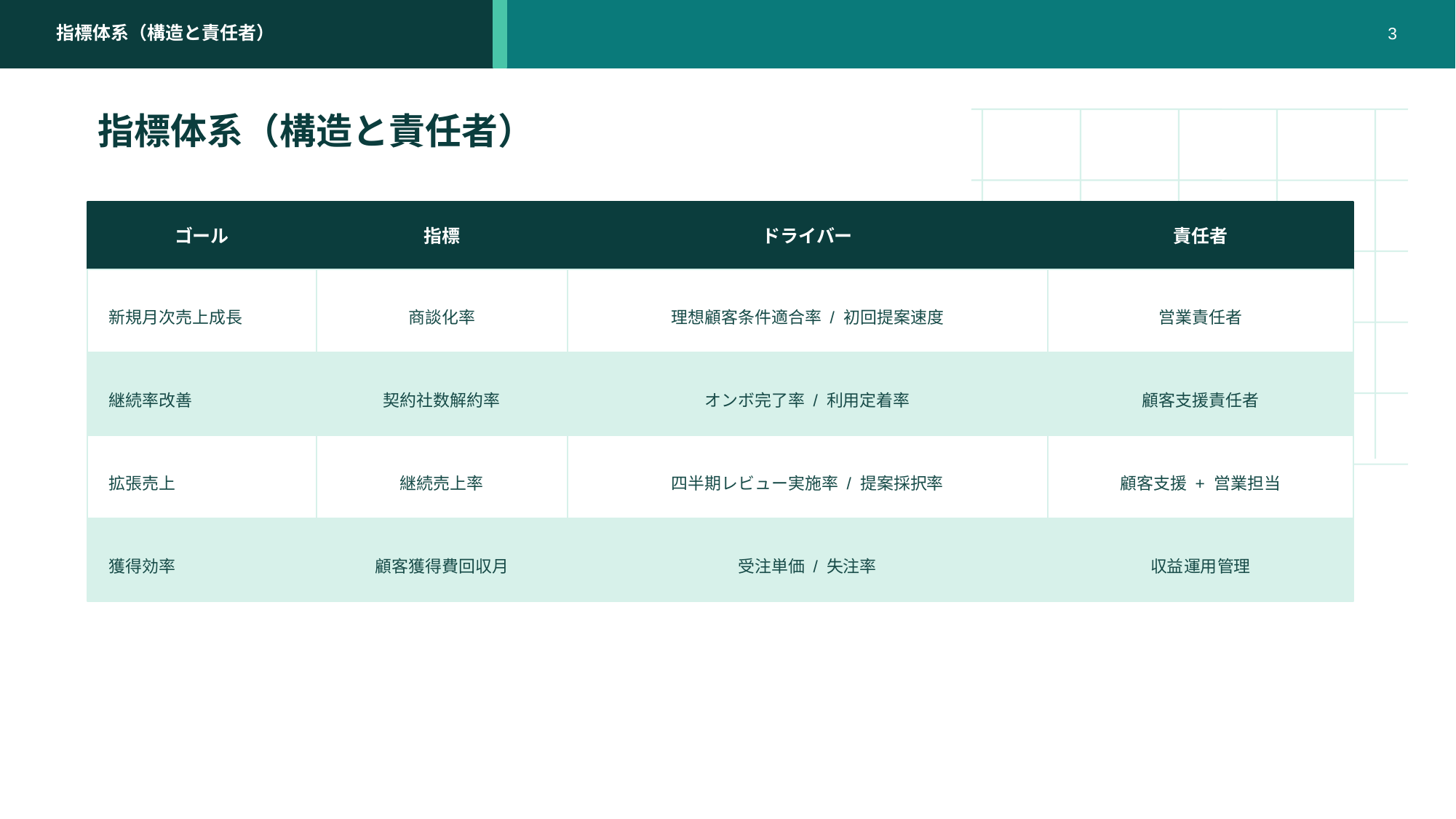

指標体系（構造と責任者）
3
指標体系（構造と責任者）

ゴール
指標
ドライバー
責任者

新規月次売上成長
商談化率
理想顧客条件適合率 / 初回提案速度
営業責任者

継続率改善
契約社数解約率
オンボ完了率 / 利用定着率
顧客支援責任者

拡張売上
継続売上率
四半期レビュー実施率 / 提案採択率
顧客支援 + 営業担当

獲得効率
顧客獲得費回収月
受注単価 / 失注率
収益運用管理